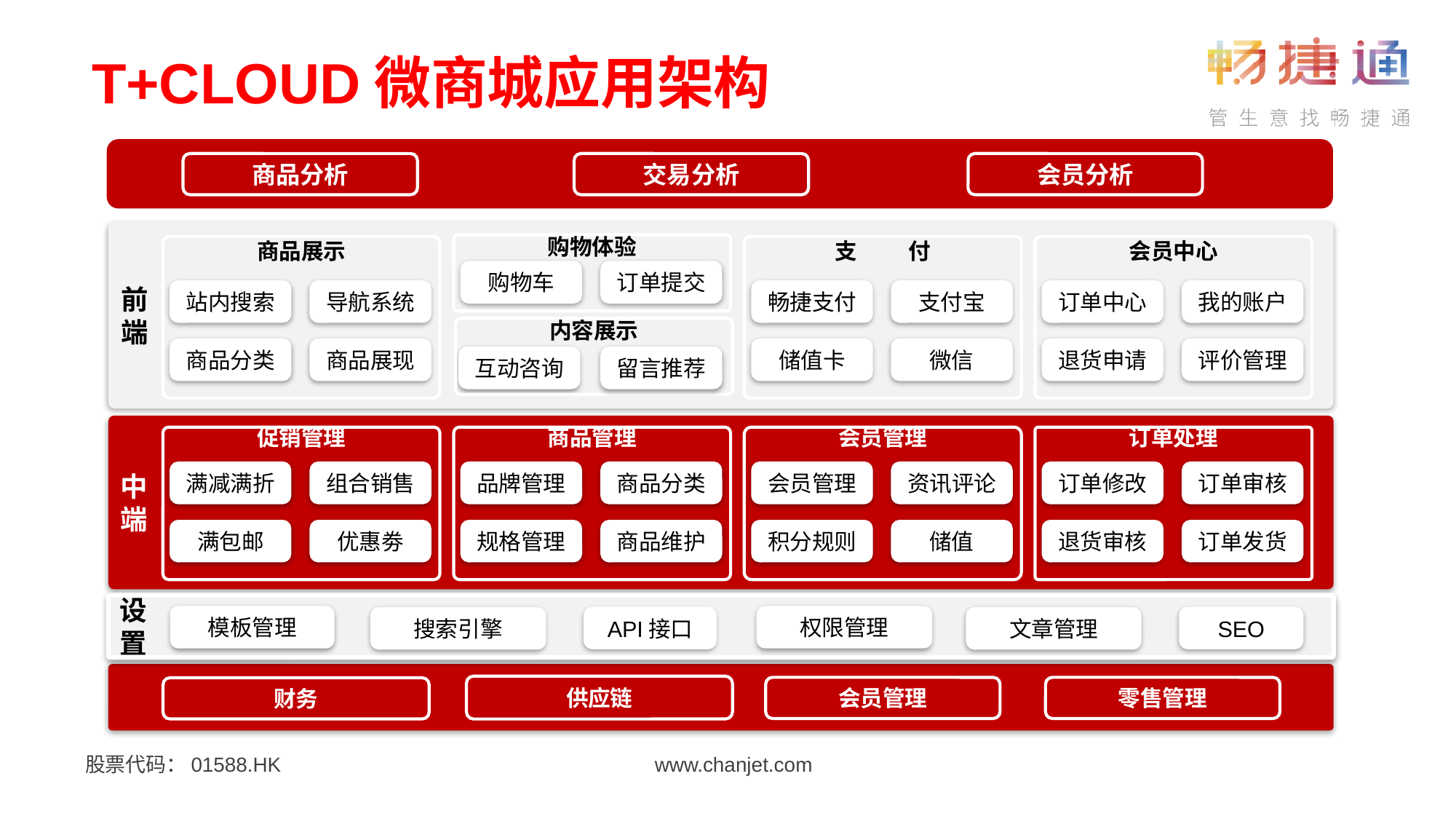

T+CLOUD微商城应用架构

商品分析
交易分析
会员分析
前
端
购物体验

商品展示

支          付

会员中心

购物车
订单提交
站内搜索
导航系统
畅捷支付
支付宝
订单中心
我的账户
内容展示

商品分类
商品展现
储值卡
微信
退货申请
评价管理
互动咨询
留言推荐
中
端
促销管理

商品管理

会员管理

订单处理

满减满折
组合销售
品牌管理
商品分类
会员管理
资讯评论
订单修改
订单审核
满包邮
优惠劵
规格管理
商品维护
积分规则
储值
退货审核
订单发货
设
置
模板管理
权限管理
API接口
SEO
搜索引擎
文章管理

供应链
会员管理
零售管理
财务